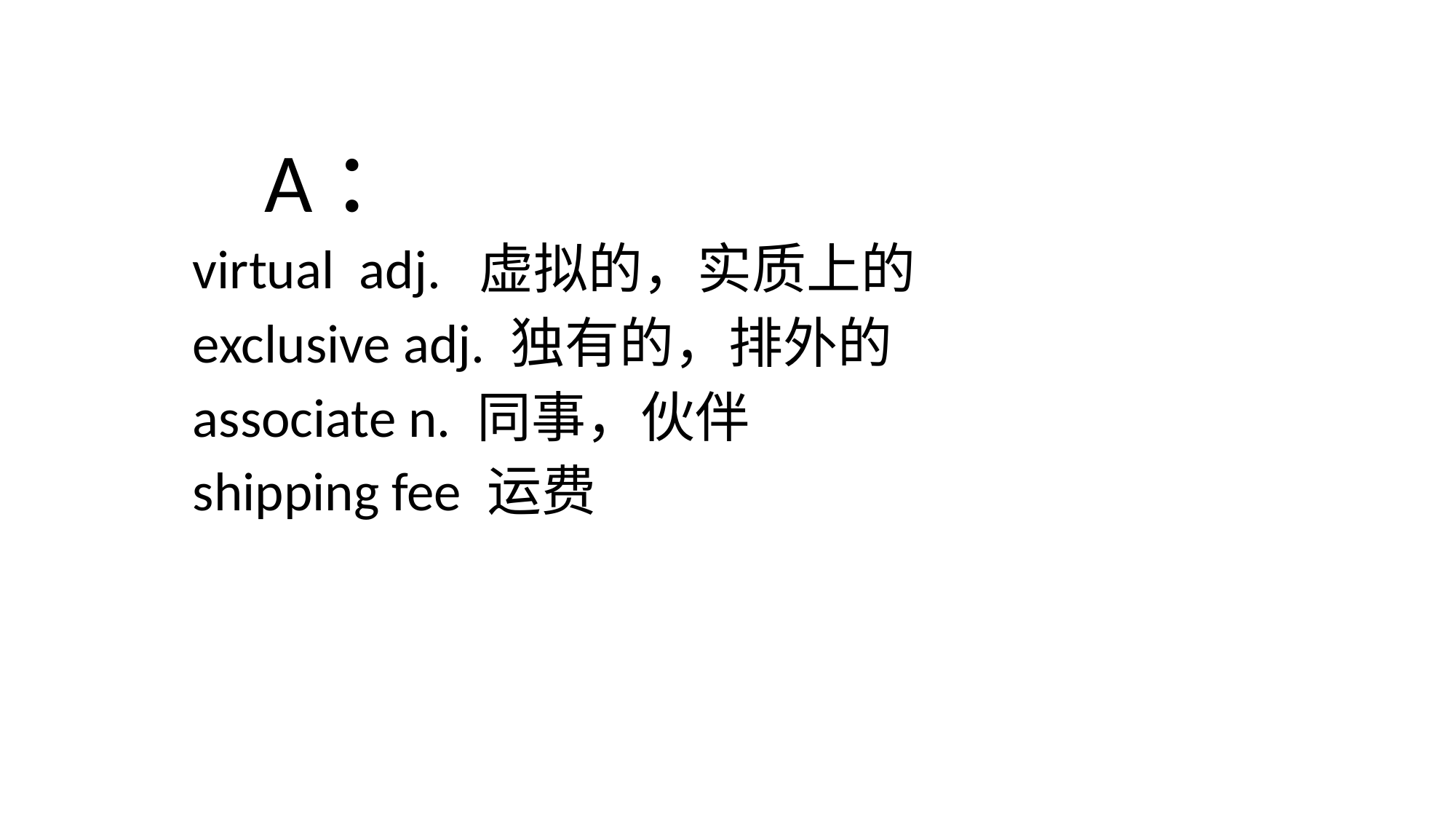

# A：
virtual  adj.  虚拟的，实质上的
exclusive adj. 独有的，排外的
associate n. 同事，伙伴
shipping fee 运费